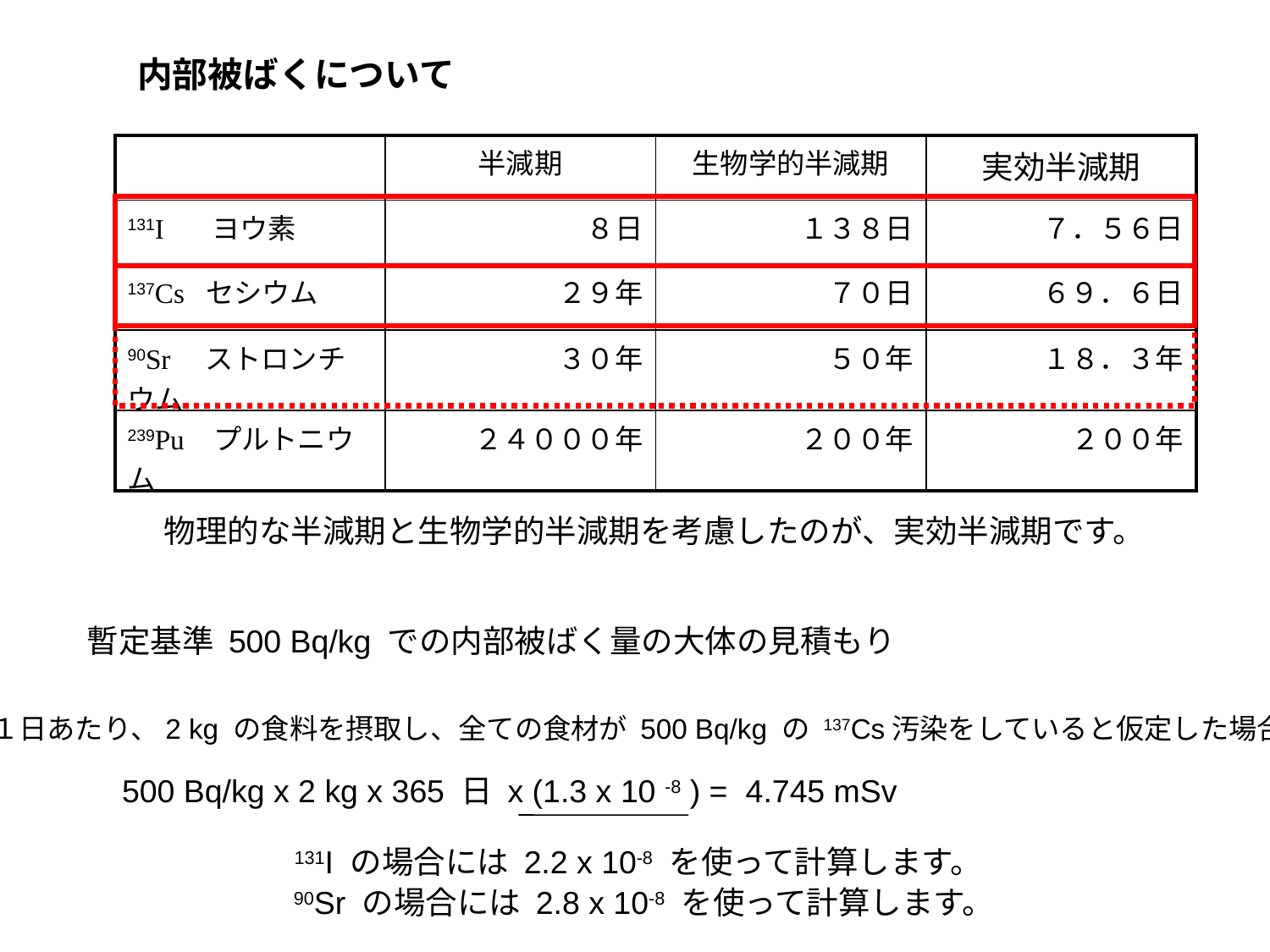

内部被ばくについて
|  | 半減期 | 生物学的半減期 | 実効半減期 |
| --- | --- | --- | --- |
| 131I 　 ヨウ素 | ８日 | １３８日 | ７．５６日 |
| 137Cs セシウム | ２９年 | ７０日 | ６９．６日 |
| 90Sr ストロンチウム | ３０年 | ５０年 | １８．３年 |
| 239Pu プルトニウム | ２４０００年 | ２００年 | ２００年 |

物理的な半減期と生物学的半減期を考慮したのが、実効半減期です。
暫定基準 500 Bq/kg での内部被ばく量の大体の見積もり
１日あたり、2 kg の食料を摂取し、全ての食材が 500 Bq/kg の 137Cs汚染をしていると仮定した場合
500 Bq/kg x 2 kg x 365 日 x (1.3 x 10 -8 ) =  4.745 mSv

131I の場合には 2.2 x 10-8 を使って計算します。
90Sr の場合には 2.8 x 10-8 を使って計算します。